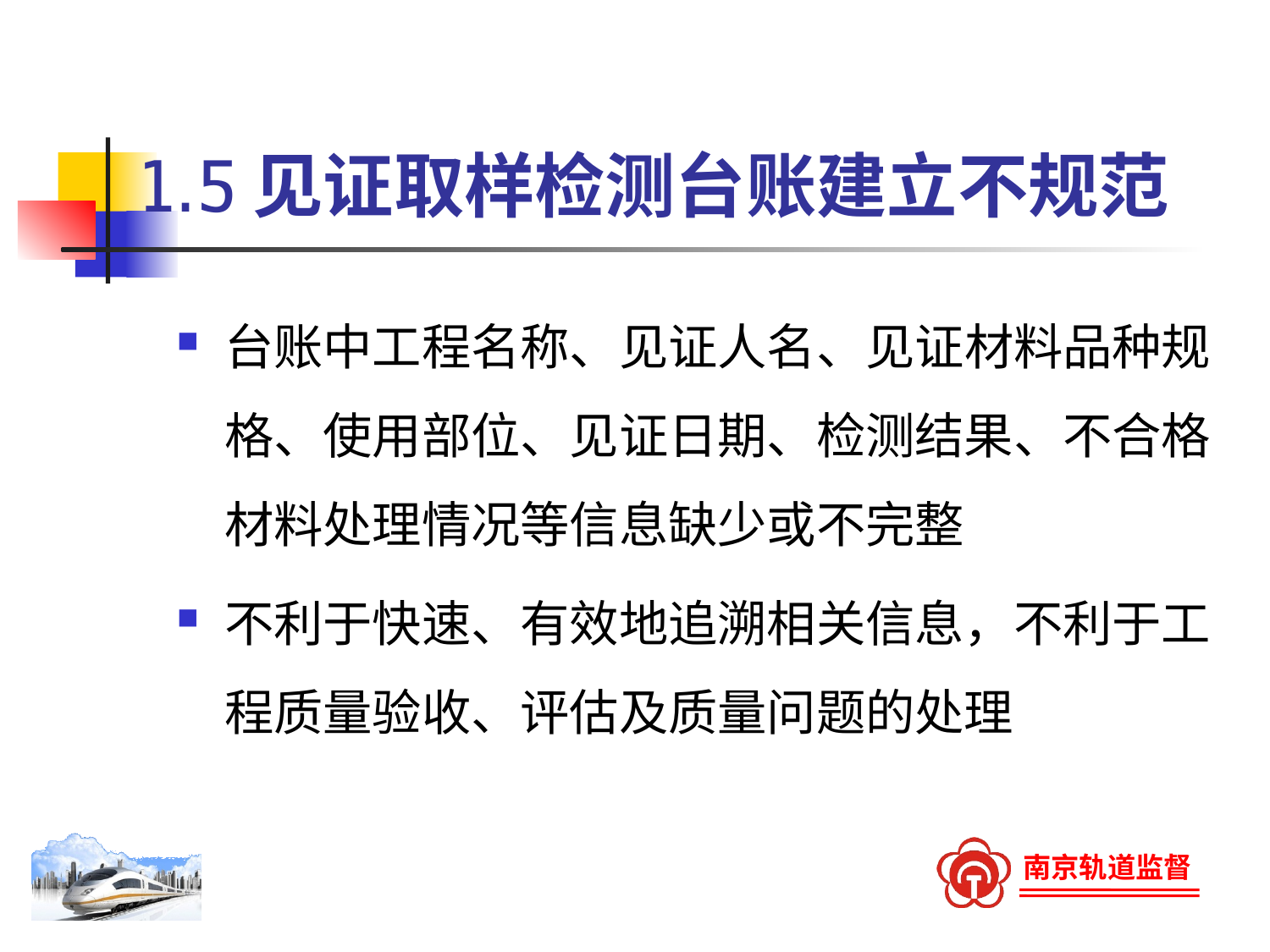

# 1.5见证取样检测台账建立不规范
台账中工程名称、见证人名、见证材料品种规格、使用部位、见证日期、检测结果、不合格材料处理情况等信息缺少或不完整
不利于快速、有效地追溯相关信息，不利于工程质量验收、评估及质量问题的处理